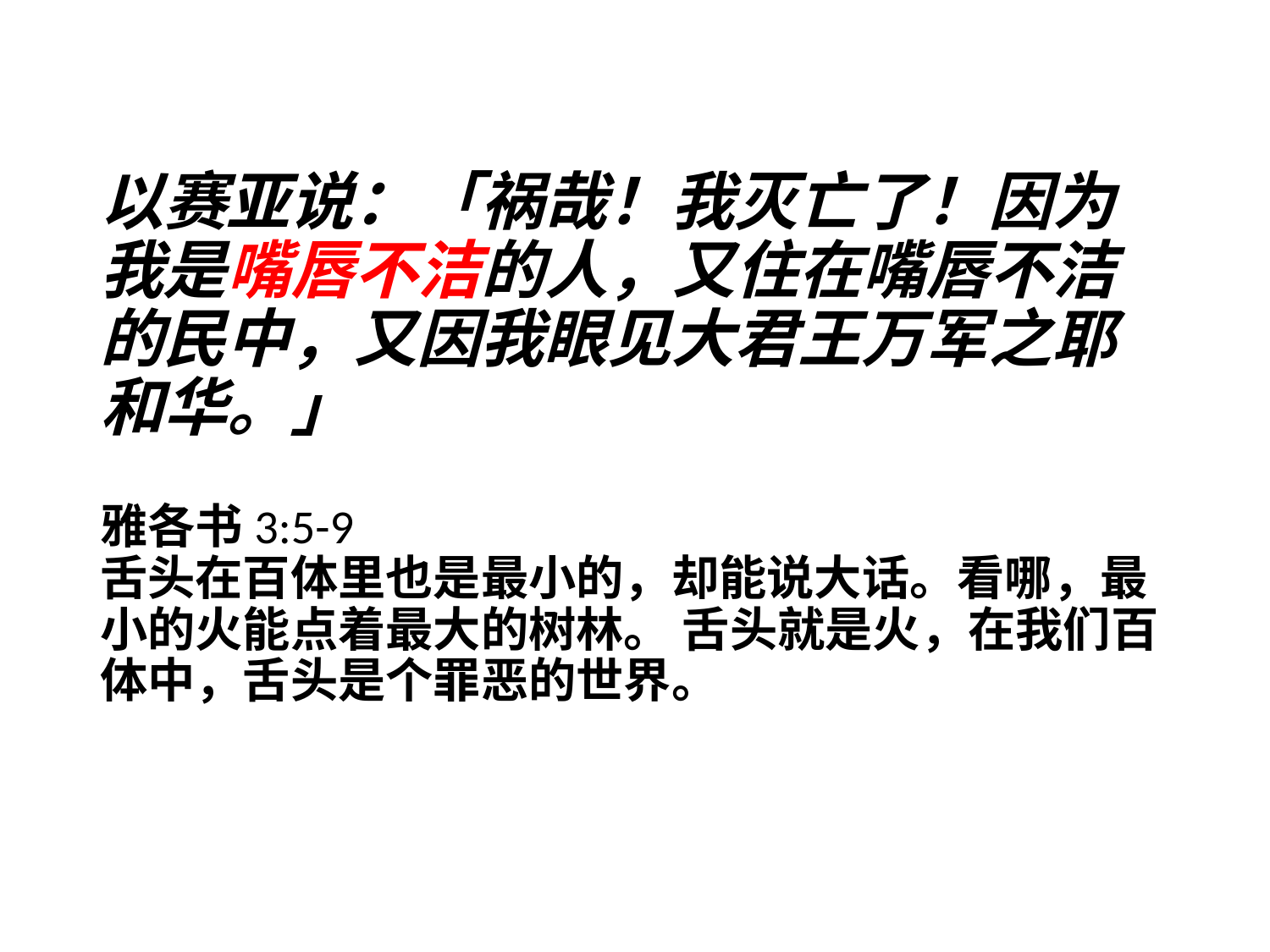

# 以赛亚说：「祸哉！我灭亡了！因为我是嘴唇不洁的人，又住在嘴唇不洁的民中，又因我眼见大君王万军之耶和华。」 雅各书3:5-9 舌头在百体里也是最小的，却能说大话。看哪，最小的火能点着最大的树林。 舌头就是火，在我们百体中，舌头是个罪恶的世界。